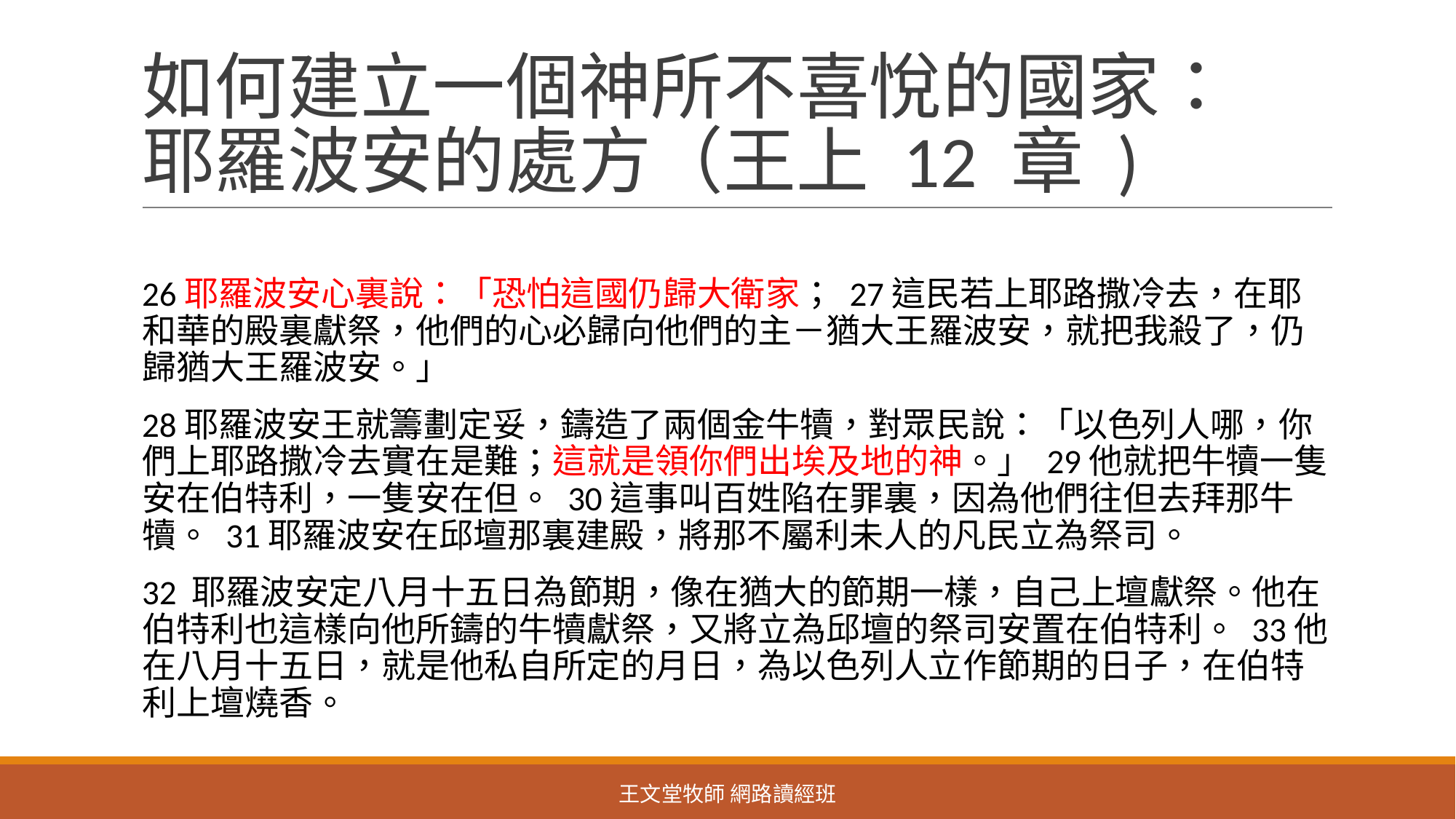

# 如何建立一個神所不喜悅的國家： 耶羅波安的處方（王上 12 章 )

26耶羅波安心裏說：「恐怕這國仍歸大衛家； 27這民若上耶路撒冷去，在耶和華的殿裏獻祭，他們的心必歸向他們的主－猶大王羅波安，就把我殺了，仍歸猶大王羅波安。」
28耶羅波安王就籌劃定妥，鑄造了兩個金牛犢，對眾民說：「以色列人哪，你們上耶路撒冷去實在是難；這就是領你們出埃及地的神。」 29他就把牛犢一隻安在伯特利，一隻安在但。 30這事叫百姓陷在罪裏，因為他們往但去拜那牛犢。 31耶羅波安在邱壇那裏建殿，將那不屬利未人的凡民立為祭司。
32 耶羅波安定八月十五日為節期，像在猶大的節期一樣，自己上壇獻祭。他在伯特利也這樣向他所鑄的牛犢獻祭，又將立為邱壇的祭司安置在伯特利。 33他在八月十五日，就是他私自所定的月日，為以色列人立作節期的日子，在伯特利上壇燒香。
王文堂牧師 網路讀經班